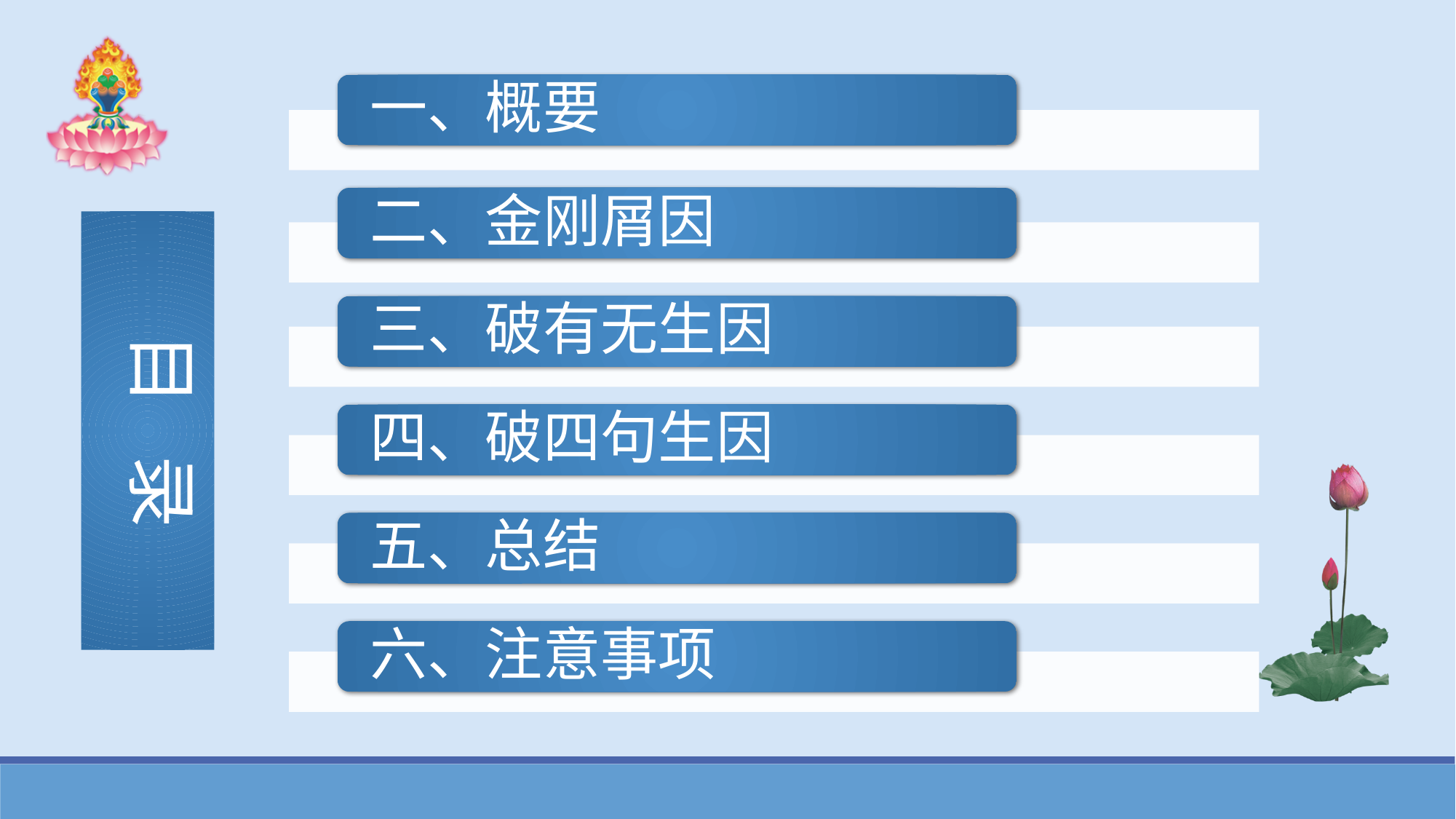

一、概要
二、金刚屑因
三、破有无生因
四、破四句生因
五、总结
六、注意事项
目   录